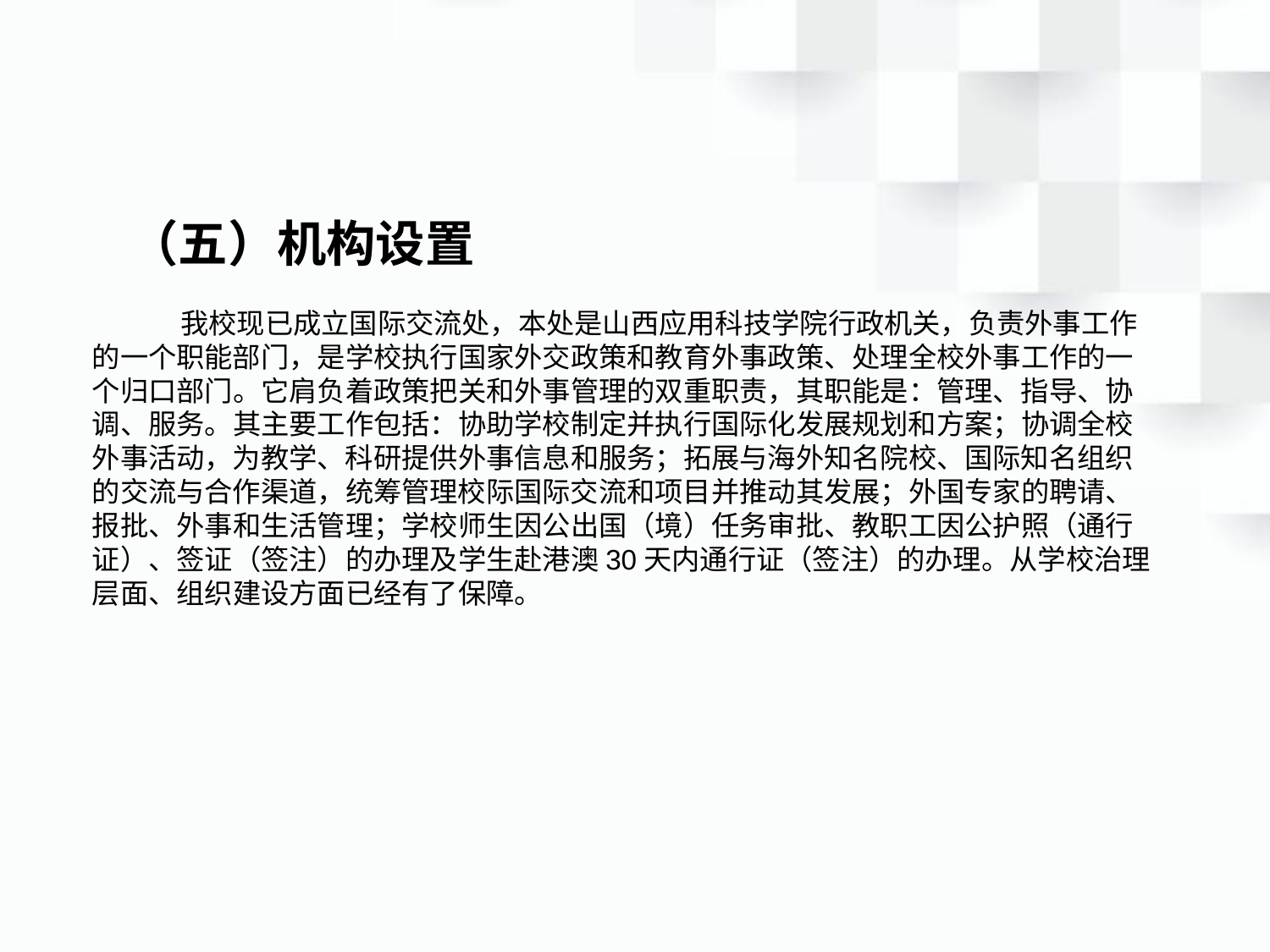

（五）机构设置

       我校现已成立国际交流处，本处是山西应用科技学院行政机关，负责外事工作的一个职能部门，是学校执行国家外交政策和教育外事政策、处理全校外事工作的一个归口部门。它肩负着政策把关和外事管理的双重职责，其职能是：管理、指导、协调、服务。其主要工作包括：协助学校制定并执行国际化发展规划和方案；协调全校外事活动，为教学、科研提供外事信息和服务；拓展与海外知名院校、国际知名组织的交流与合作渠道，统筹管理校际国际交流和项目并推动其发展；外国专家的聘请、报批、外事和生活管理；学校师生因公出国（境）任务审批、教职工因公护照（通行证）、签证（签注）的办理及学生赴港澳30天内通行证（签注）的办理。从学校治理层面、组织建设方面已经有了保障。